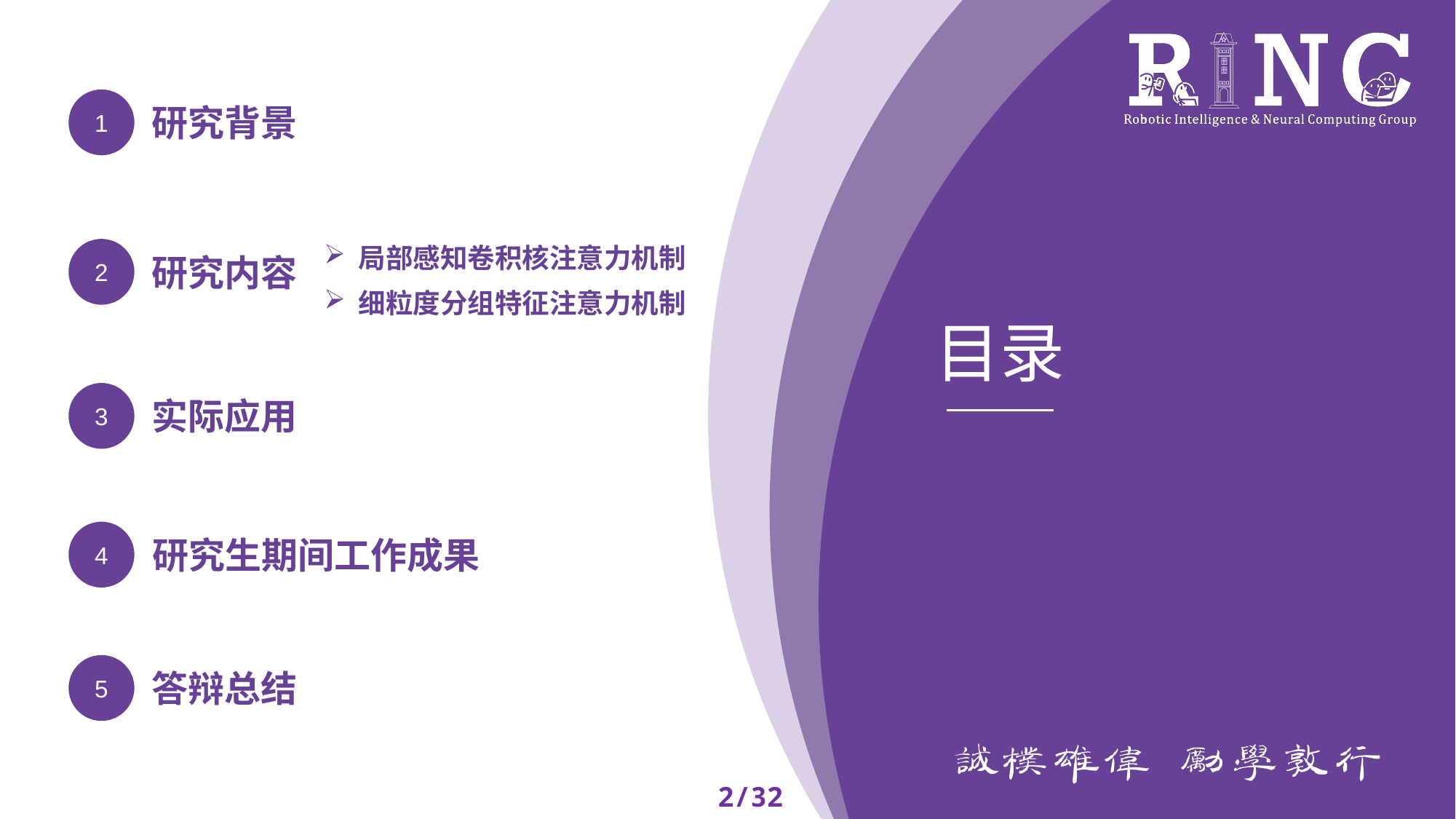

1
研究背景
局部感知卷积核注意力机制
细粒度分组特征注意力机制
2
研究内容
3
实际应用
4
研究生期间工作成果
5
答辩总结
2/32